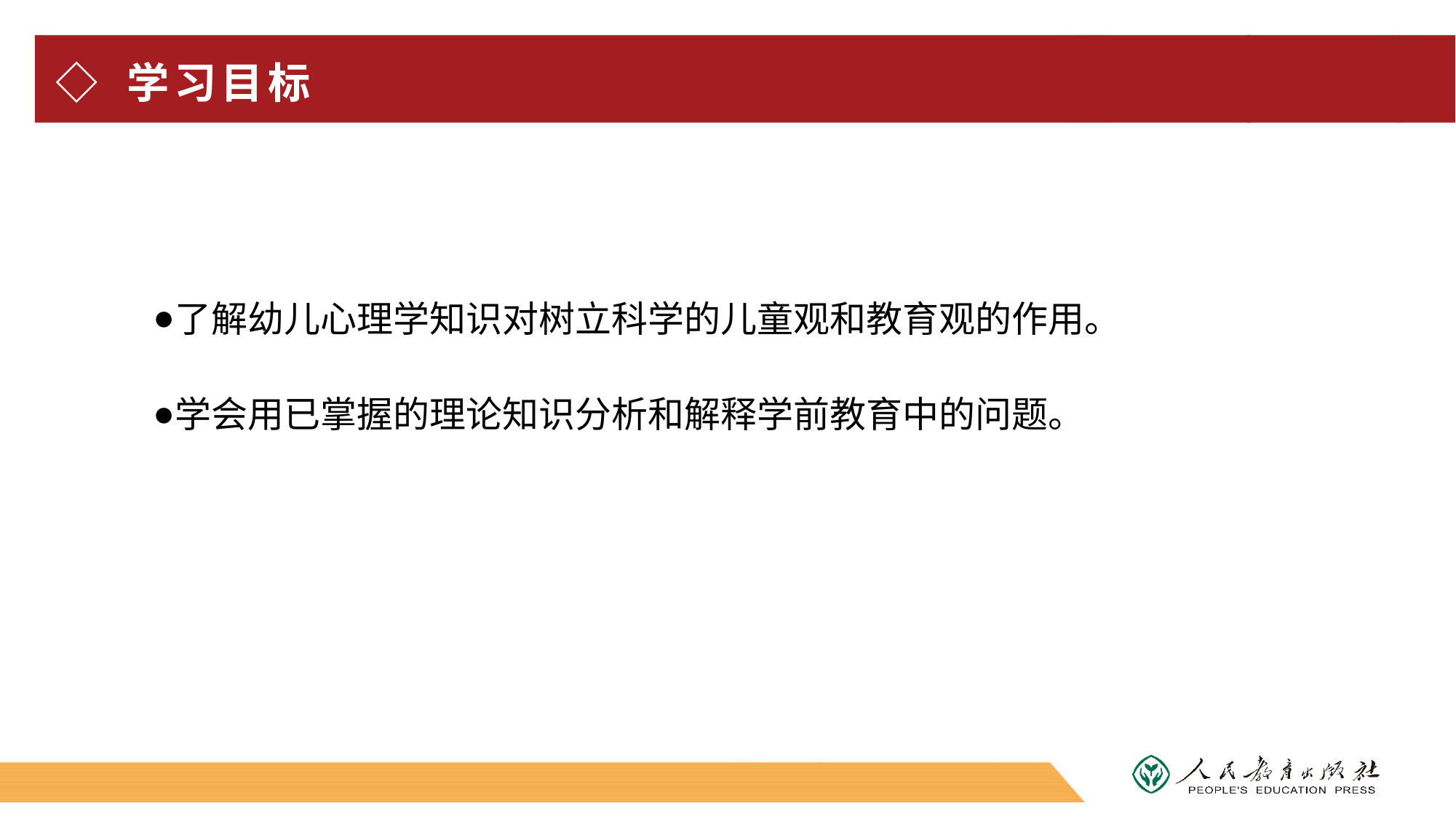

# ◇ 学习目标
了解幼儿心理学知识对树立科学的儿童观和教育观的作用。
学会用已掌握的理论知识分析和解释学前教育中的问题。